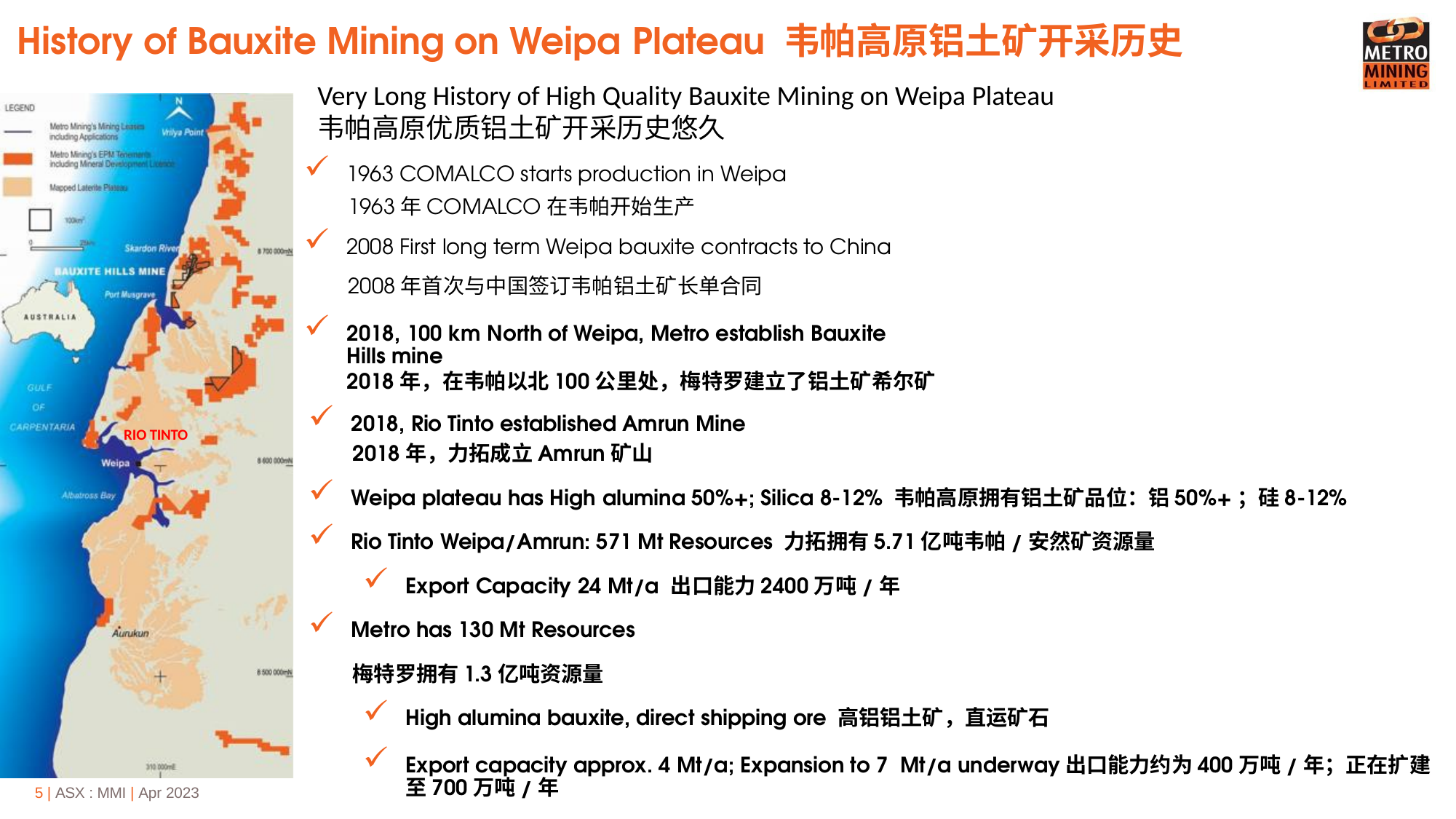

# History of Bauxite Mining on Weipa Plateau 韦帕高原铝土矿开采历史

Very Long History of High Quality Bauxite Mining on Weipa Plateau
韦帕高原优质铝土矿开采历史悠久

1963 COMALCO starts production in Weipa
	1963年COMALCO在韦帕开始生产
2008 First long term Weipa bauxite contracts to China
	2008年首次与中国签订韦帕铝土矿长单合同
2018, 100 km North of Weipa, Metro establish Bauxite
Hills mine
2018年，在韦帕以北100公里处，梅特罗建立了铝土矿希尔矿
2018, Rio Tinto established Amrun Mine
	2018年，力拓成立Amrun矿山
Weipa plateau has High alumina 50%+; Silica 8-12% 韦帕高原拥有铝土矿品位：铝50%+；硅8-12%
Rio Tinto Weipa/Amrun: 571 Mt Resources 力拓拥有5.71亿吨韦帕/安然矿资源量
Export Capacity 24 Mt/a 出口能力2400万吨/年
Metro has 130 Mt Resources
	梅特罗拥有1.3亿吨资源量
High alumina bauxite, direct shipping ore 高铝铝土矿，直运矿石
Export capacity approx. 4 Mt/a; Expansion to 7  Mt/a underway出口能力约为400万吨/年；正在扩建至700万吨/年
RIO TINTO
5 | ASX : MMI | Apr 2023